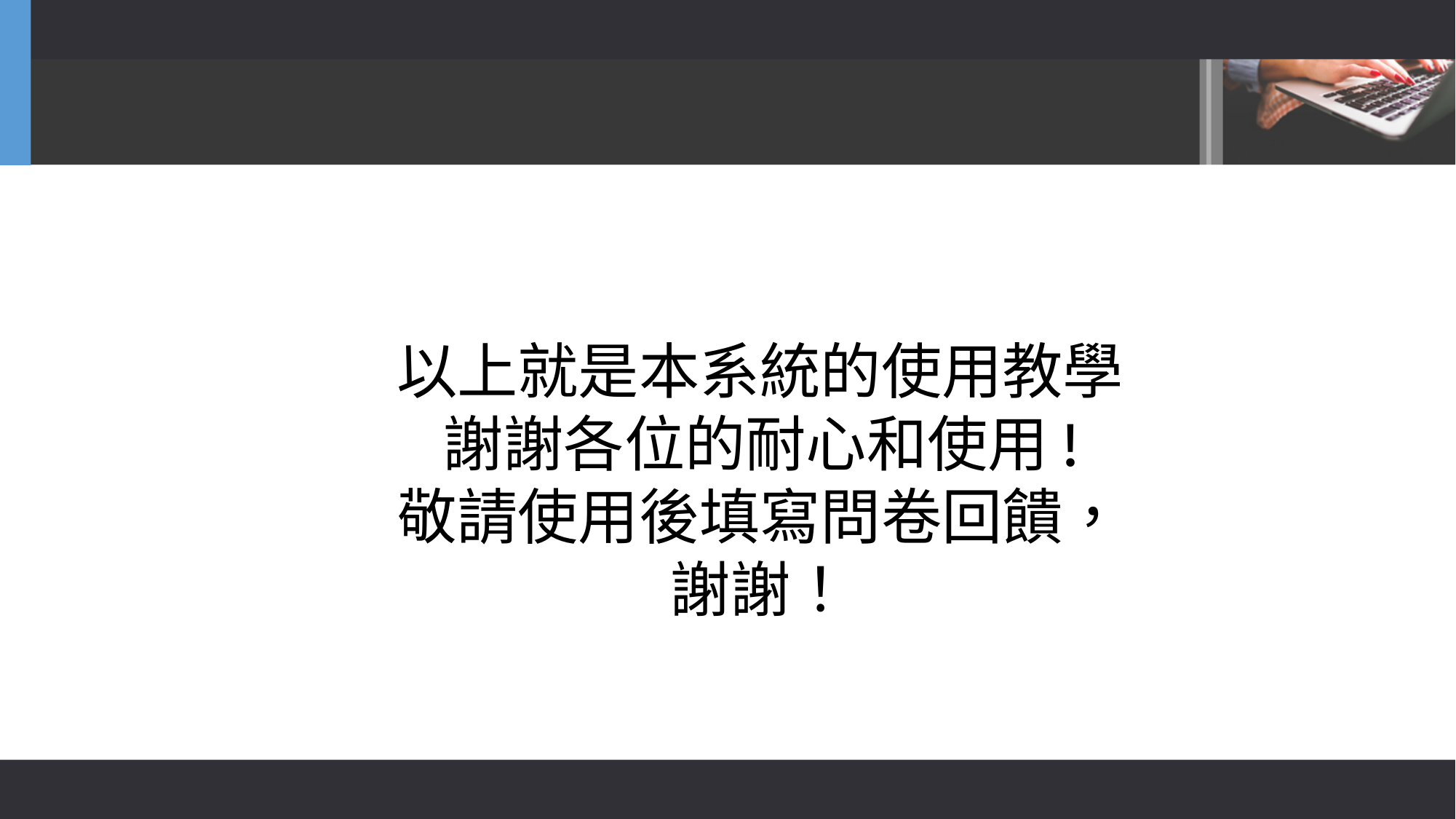

以上就是本系統的使用教學
謝謝各位的耐心和使用!
敬請使用後填寫問卷回饋，謝謝！